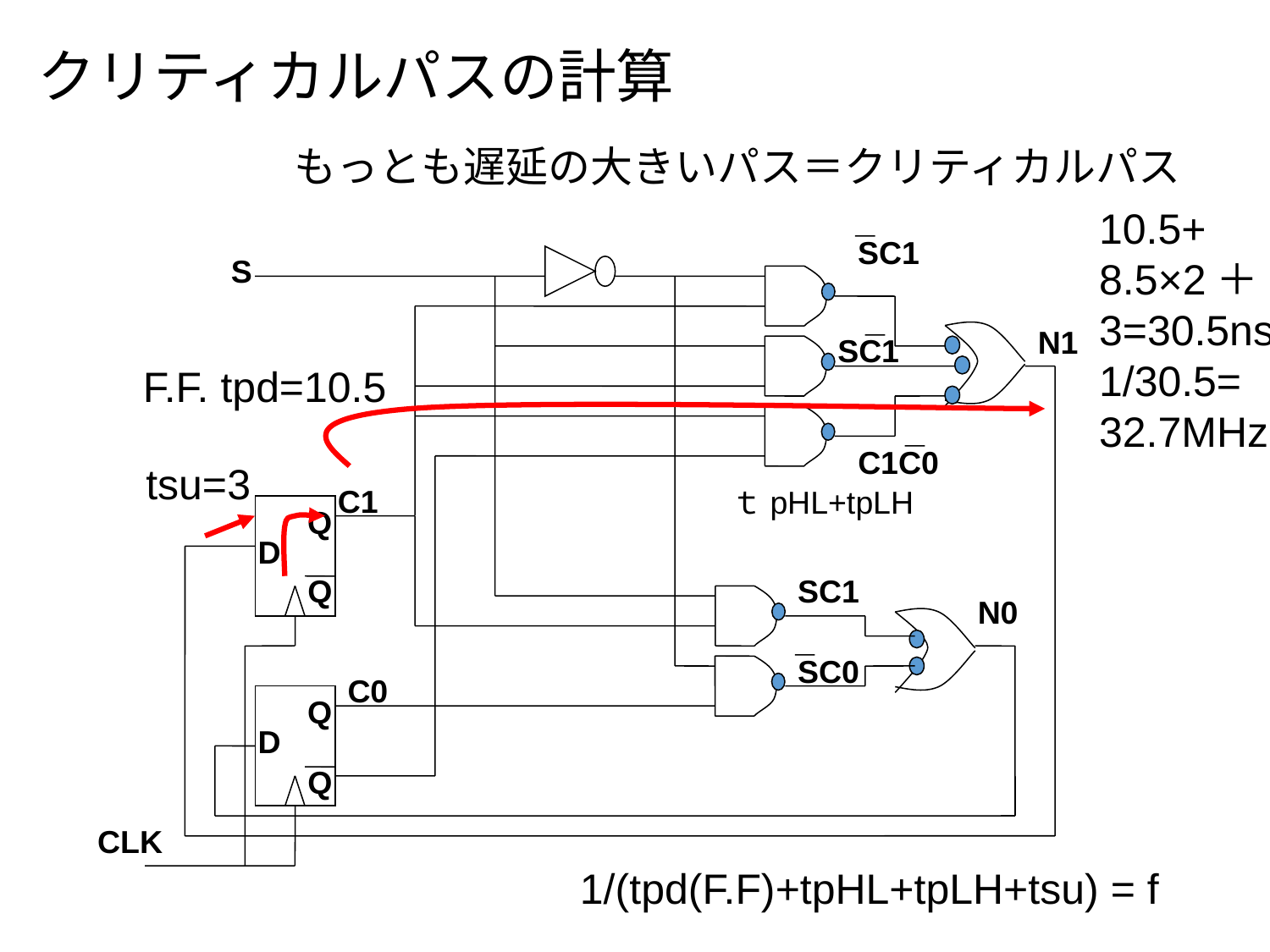

# クリティカルパスの計算
もっとも遅延の大きいパス＝クリティカルパス
10.5+
8.5×2＋
3=30.5ns
1/30.5=
32.7MHz
SC1

S

N1

SC1

F.F. tpd=10.5

C1C0

tsu=3

C1
ｔpHL+tpLH

Q

D

Q

SC1

N0

SC0

C0

Q

D

Q

CLK

1/(tpd(F.F)+tpHL+tpLH+tsu) = f